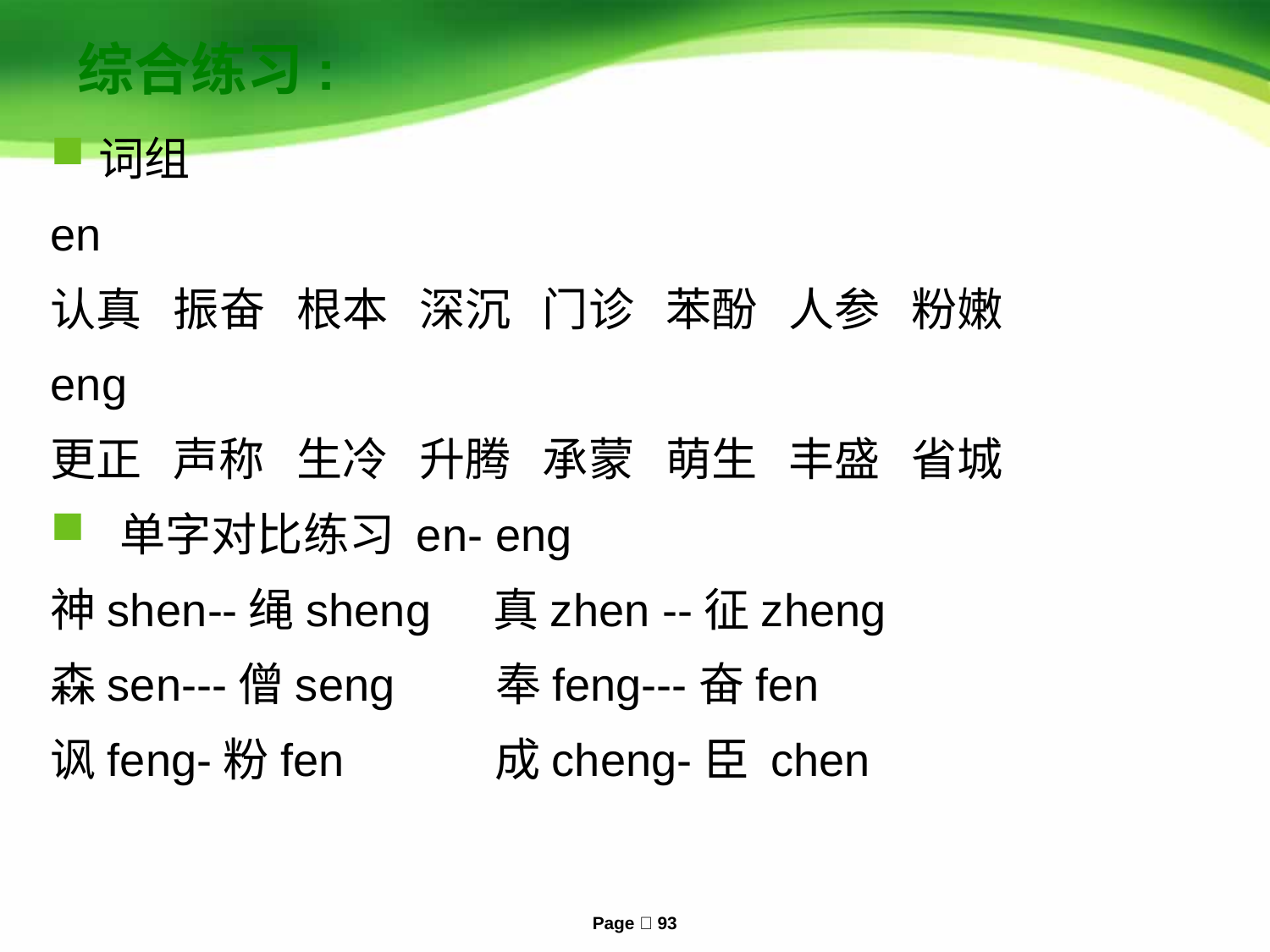

# 综合练习:
词组
en
认真   振奋   根本   深沉   门诊   苯酚   人参   粉嫩
eng
更正   声称   生冷   升腾   承蒙   萌生   丰盛   省城
 单字对比练习 en- eng
神shen--绳sheng    真zhen --征zheng
森sen---僧seng       奉feng---奋fen
讽feng-粉fen           成cheng-臣 chen